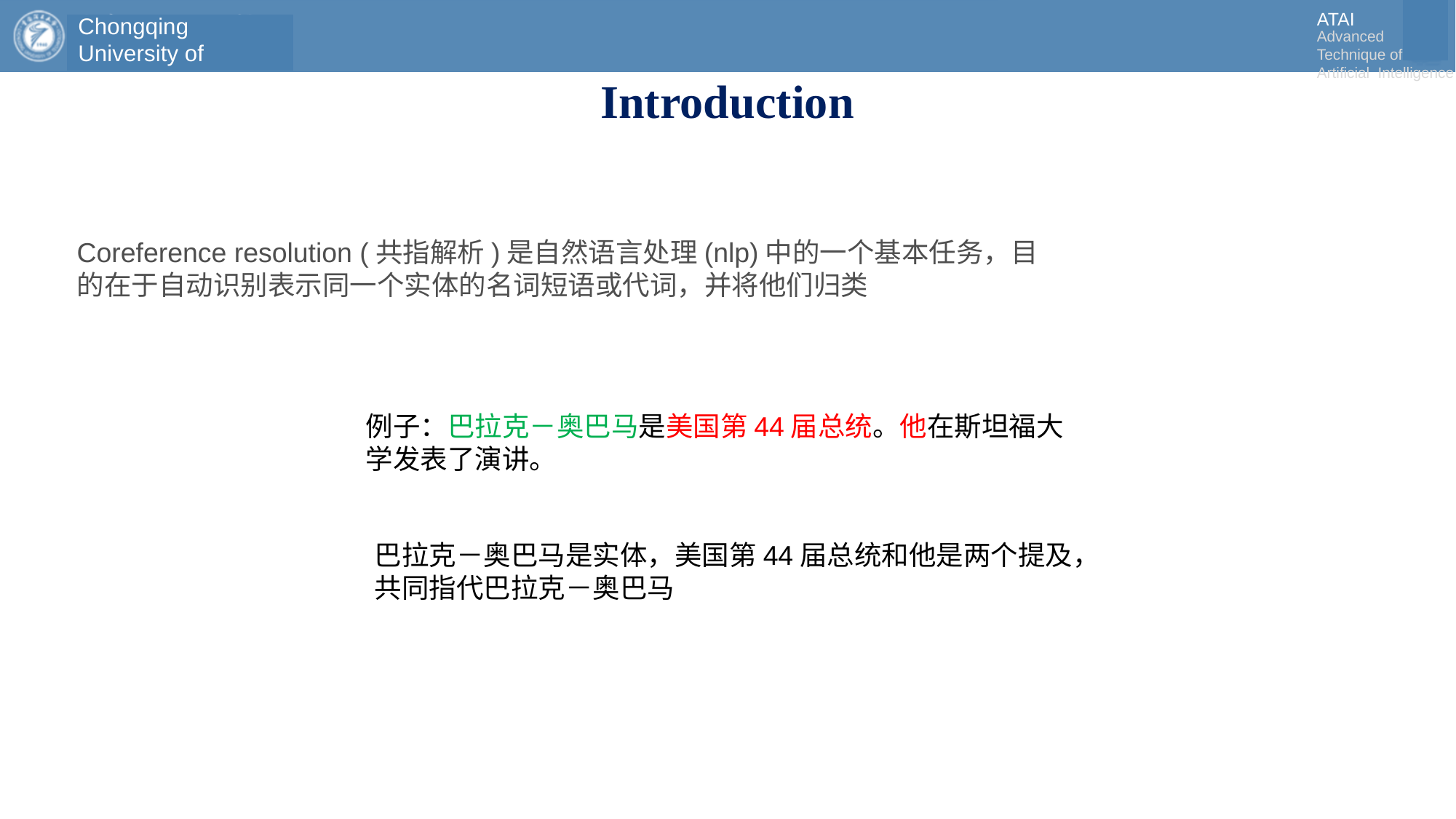

Introduction
Coreference resolution (共指解析)是自然语言处理(nlp)中的一个基本任务，目的在于自动识别表示同一个实体的名词短语或代词，并将他们归类
例子：巴拉克－奥巴马是美国第44届总统。他在斯坦福大学发表了演讲。
巴拉克－奥巴马是实体，美国第44届总统和他是两个提及，共同指代巴拉克－奥巴马